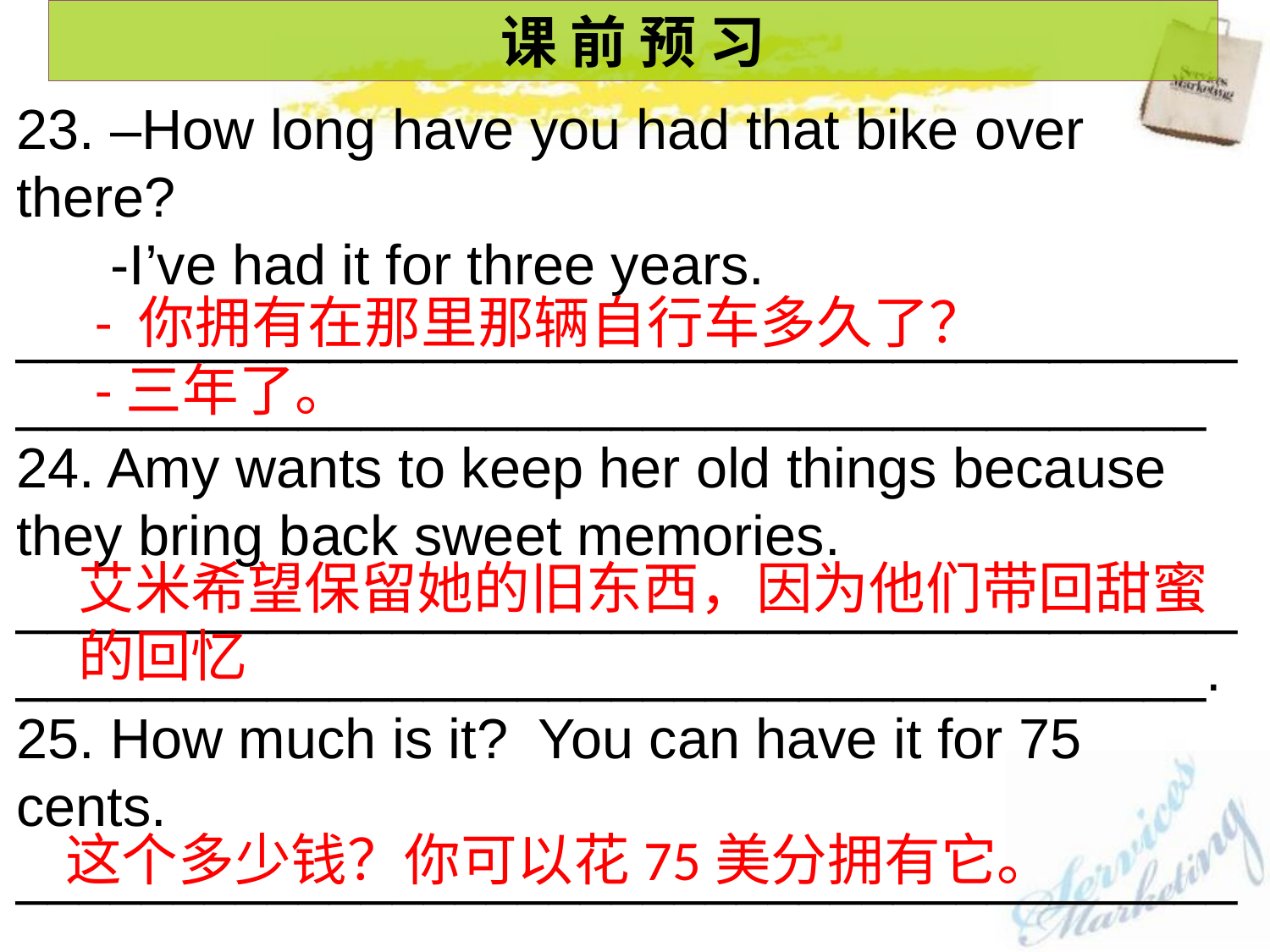

课 前 预 习
23. –How long have you had that bike over there?
      -I’ve had it for three years.
_____________________________________________________________________________
24. Amy wants to keep her old things because they bring back sweet memories.
_____________________________________________________________________________.
25. How much is it?  You can have it for 75 cents.
_____________________________________________________________________________
- 你拥有在那里那辆自行车多久了？
-三年了。
艾米希望保留她的旧东西，因为他们带回甜蜜的回忆
这个多少钱？你可以花75美分拥有它。